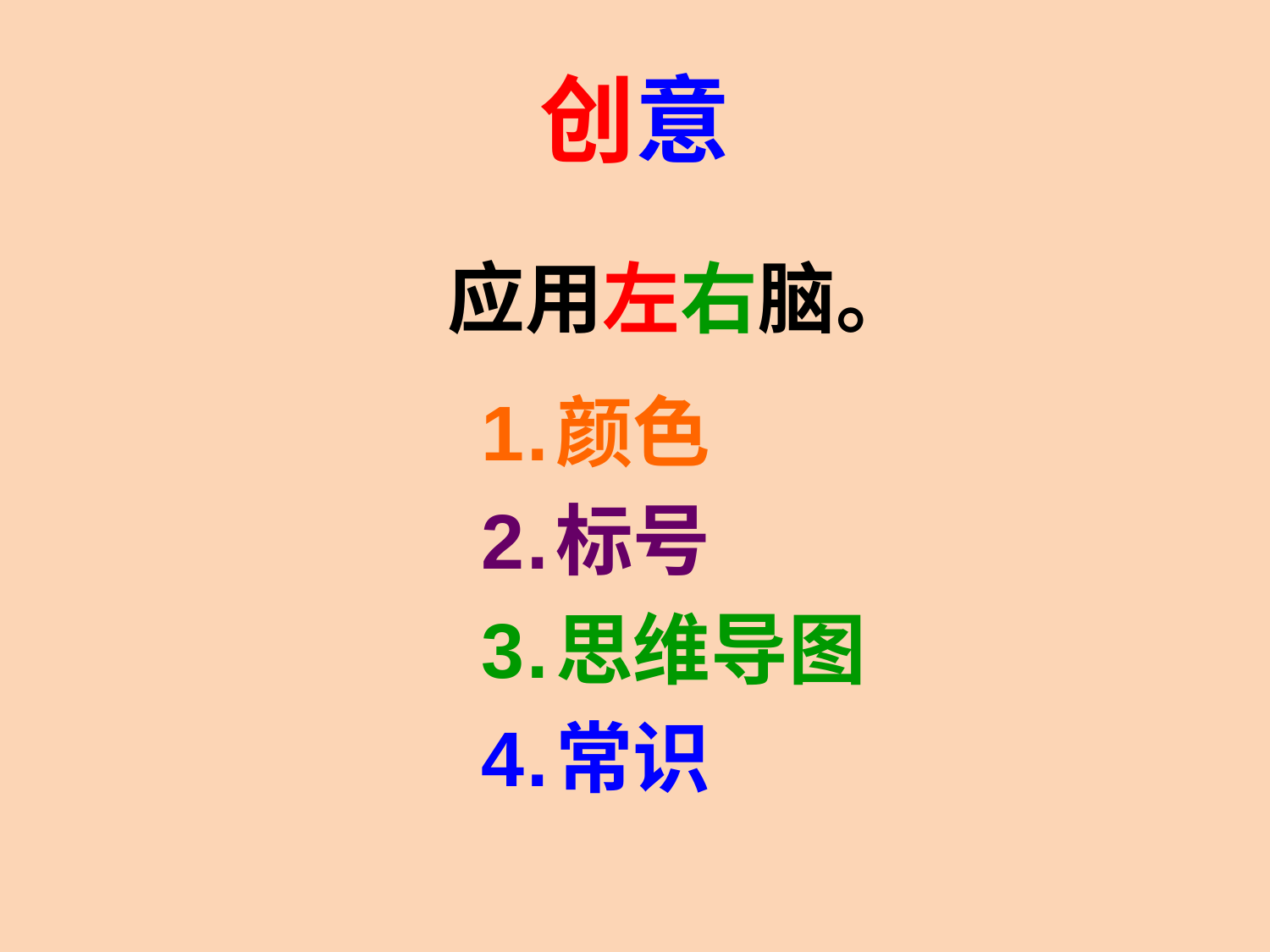

# 创意
  应用左右脑。

颜色
标号
思维导图
常识